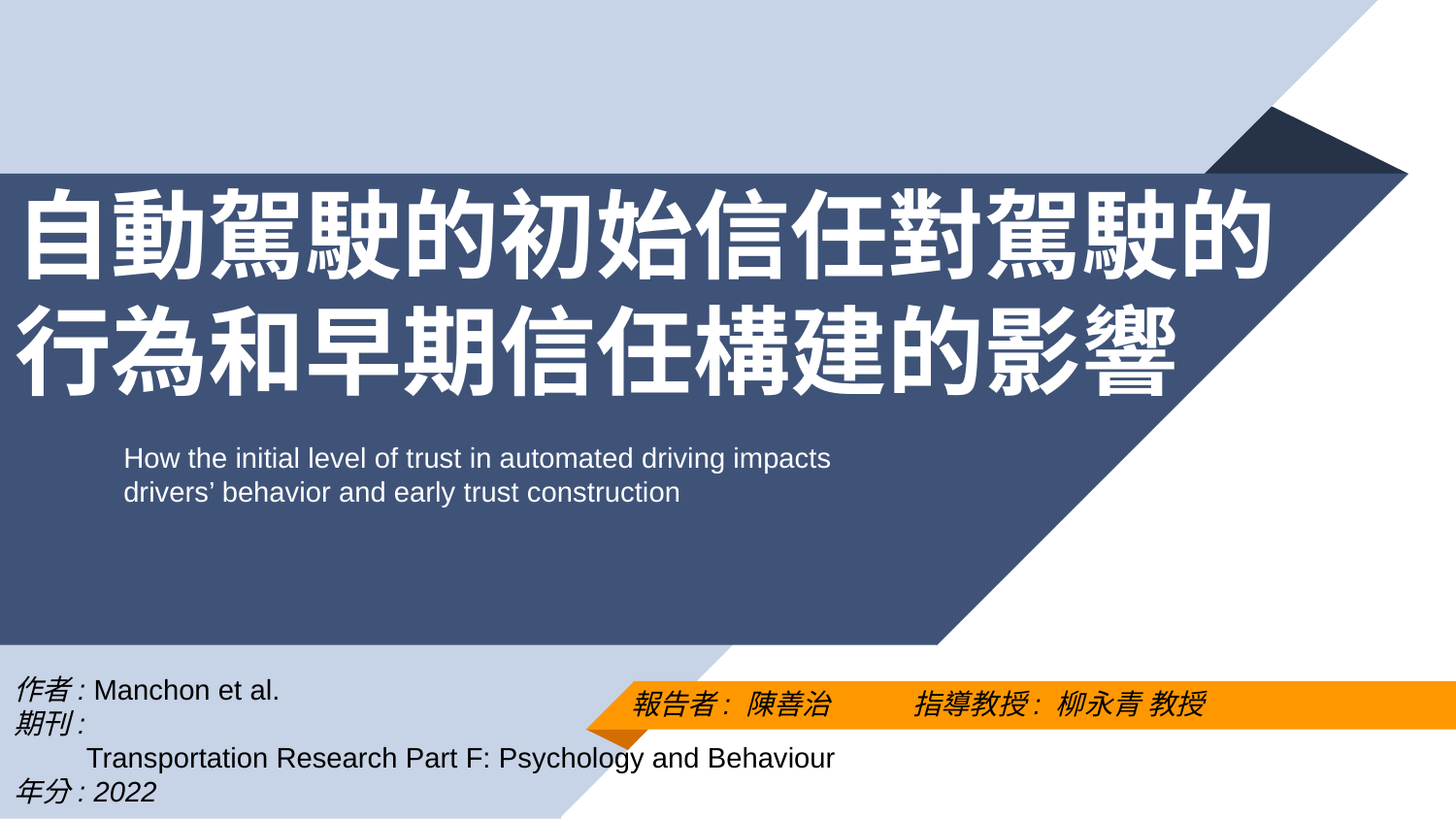

# 自動駕駛的初始信任對駕駛的行為和早期信任構建的影響
How the initial level of trust in automated driving impacts drivers’ behavior and early trust construction
作者: Manchon et al.
期刊:
         Transportation Research Part F: Psychology and Behaviour
年分: 2022
報告者: 陳善治             指導教授: 柳永青 教授